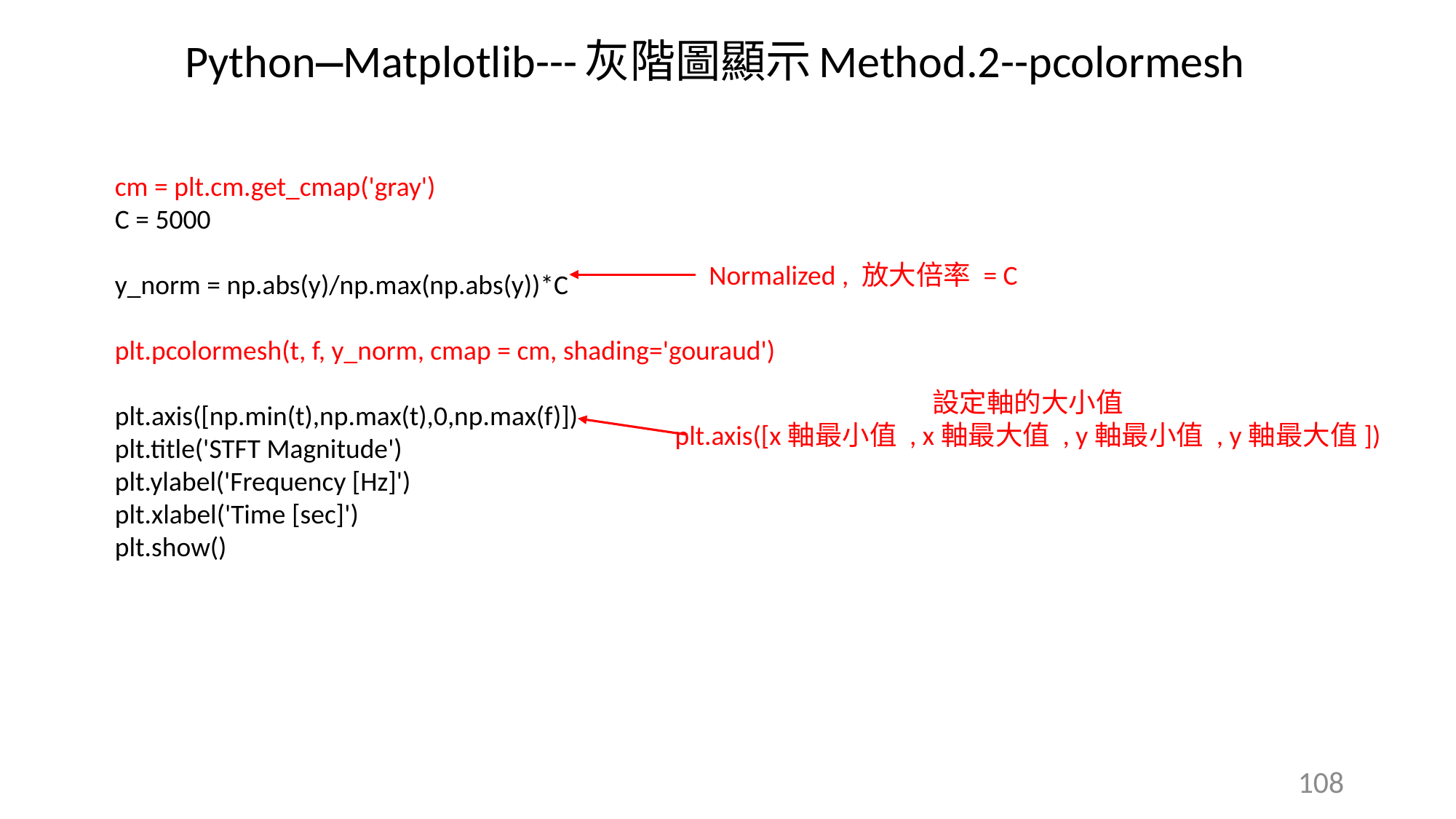

Python—Matplotlib---灰階圖顯示Method.2--pcolormesh
cm = plt.cm.get_cmap('gray')
C = 5000

y_norm = np.abs(y)/np.max(np.abs(y))*C

plt.pcolormesh(t, f, y_norm, cmap = cm, shading='gouraud')

plt.axis([np.min(t),np.max(t),0,np.max(f)])
plt.title('STFT Magnitude')
plt.ylabel('Frequency [Hz]')
plt.xlabel('Time [sec]')
plt.show()
Normalized , 放大倍率 = C
設定軸的大小值
plt.axis([x軸最小值 , x軸最大值 , y軸最小值 , y軸最大值])
108